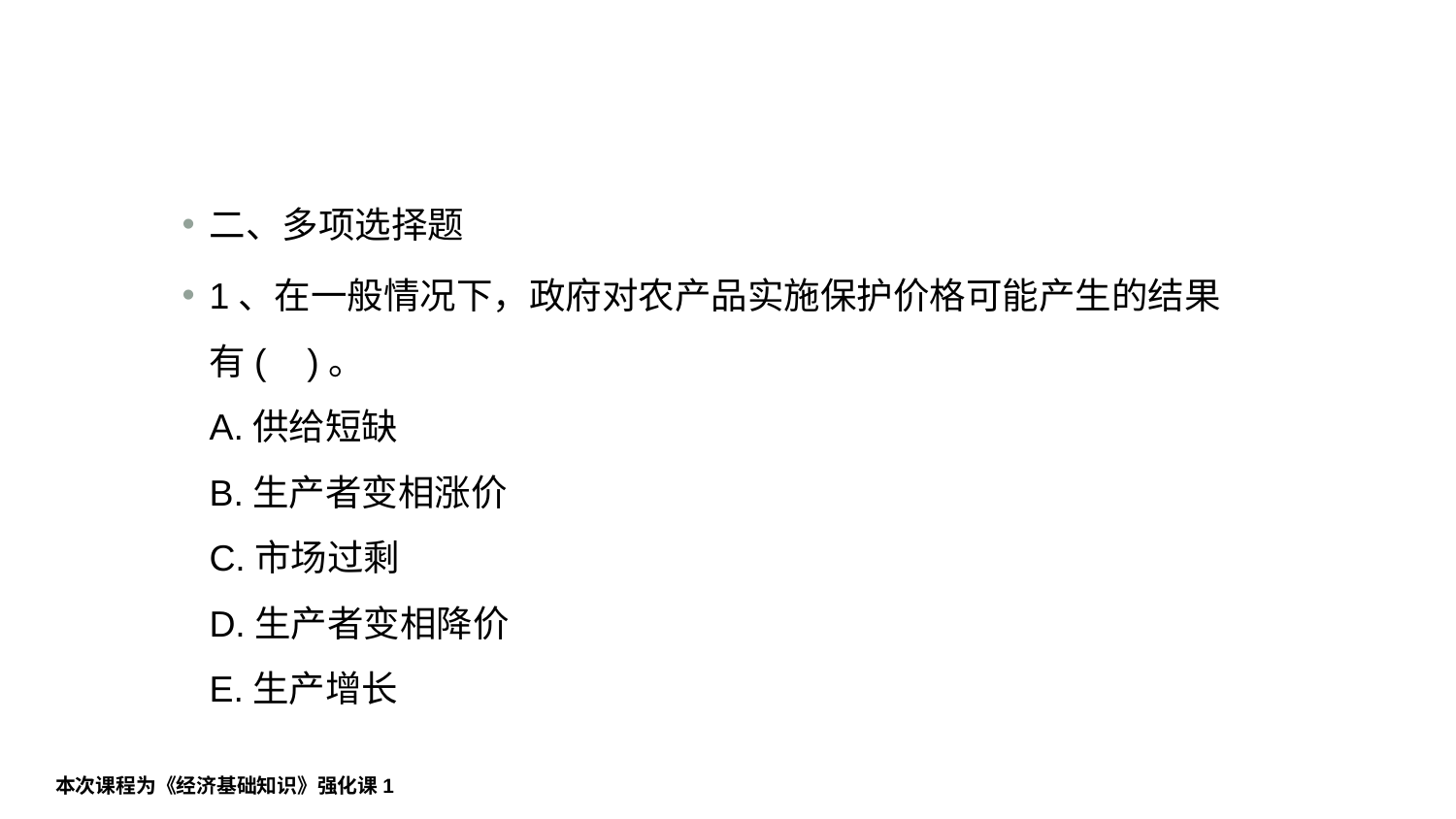

#
二、多项选择题
1、在一般情况下，政府对农产品实施保护价格可能产生的结果有(    )。
A.供给短缺
B.生产者变相涨价
C.市场过剩
D.生产者变相降价
E.生产增长